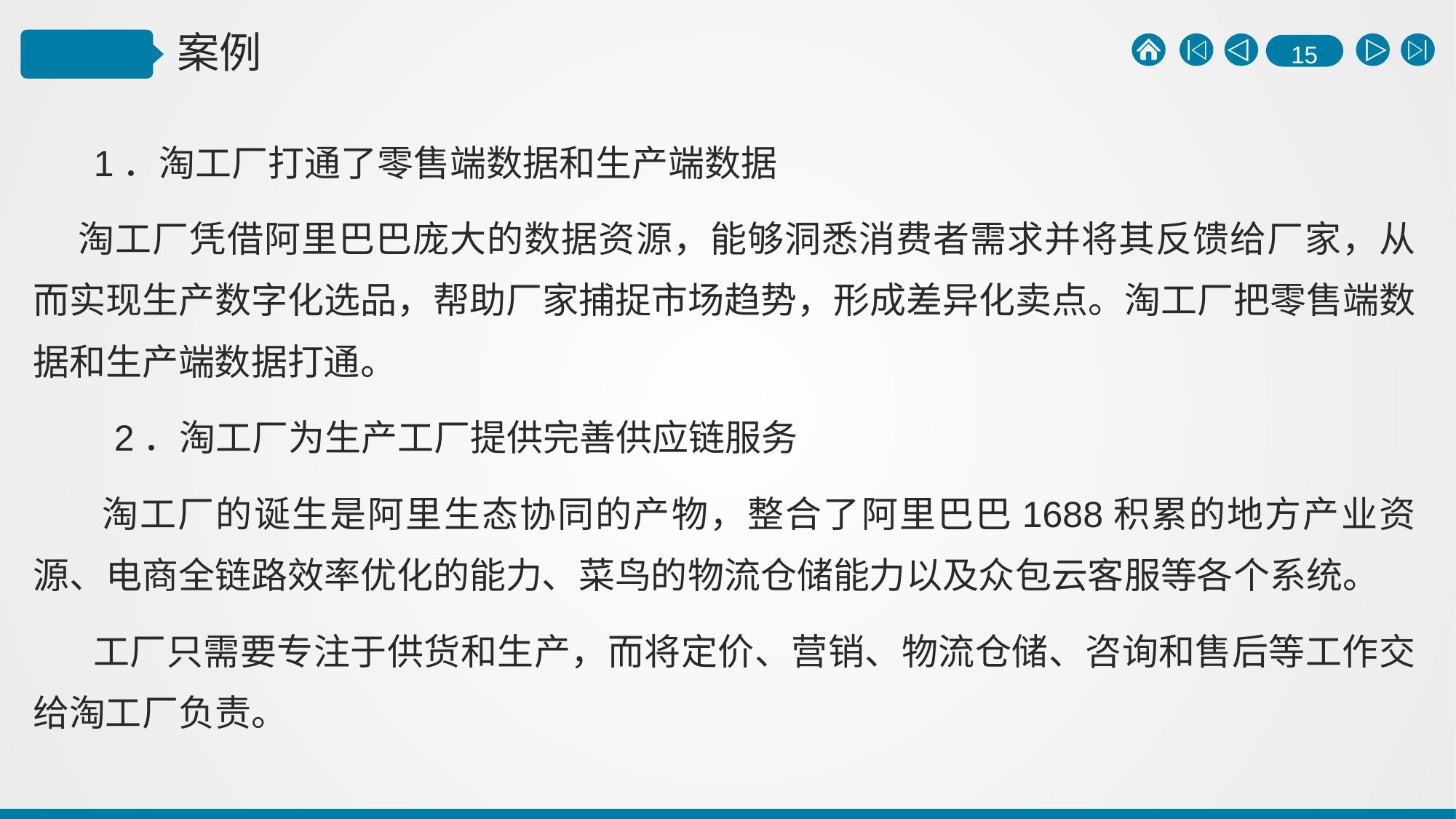

1．淘工厂打通了零售端数据和生产端数据
    淘工厂凭借阿里巴巴庞大的数据资源，能够洞悉消费者需求并将其反馈给厂家，从而实现生产数字化选品，帮助厂家捕捉市场趋势，形成差异化卖点。淘工厂把零售端数据和生产端数据打通。
        2．淘工厂为生产工厂提供完善供应链服务
      淘工厂的诞生是阿里生态协同的产物，整合了阿里巴巴1688积累的地方产业资源、电商全链路效率优化的能力、菜鸟的物流仓储能力以及众包云客服等各个系统。
      工厂只需要专注于供货和生产，而将定价、营销、物流仓储、咨询和售后等工作交给淘工厂负责。